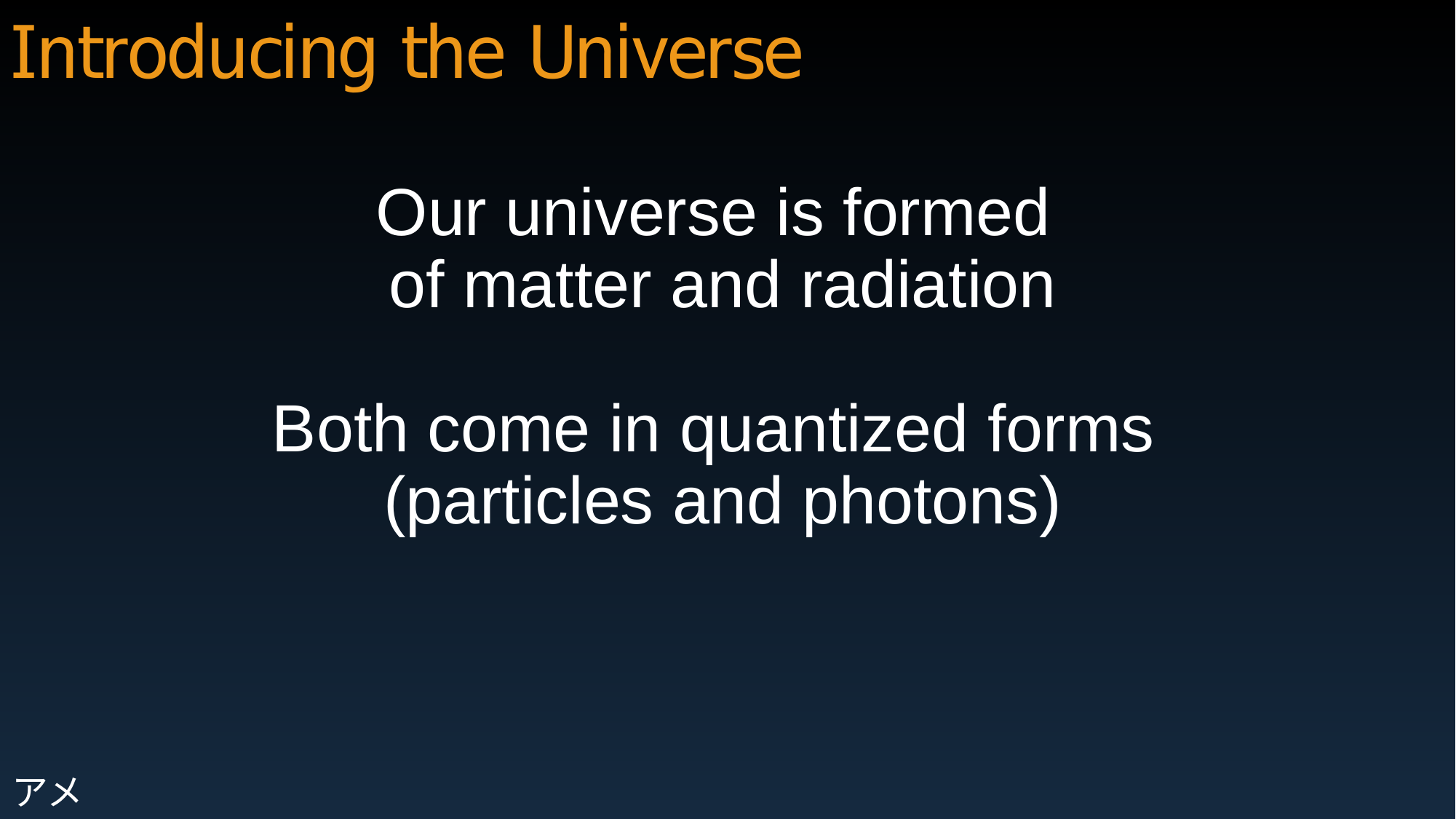

Introducing the Universe
Our universe is formed
of matter and radiation
Both come in quantized forms
(particles and photons)
アメ